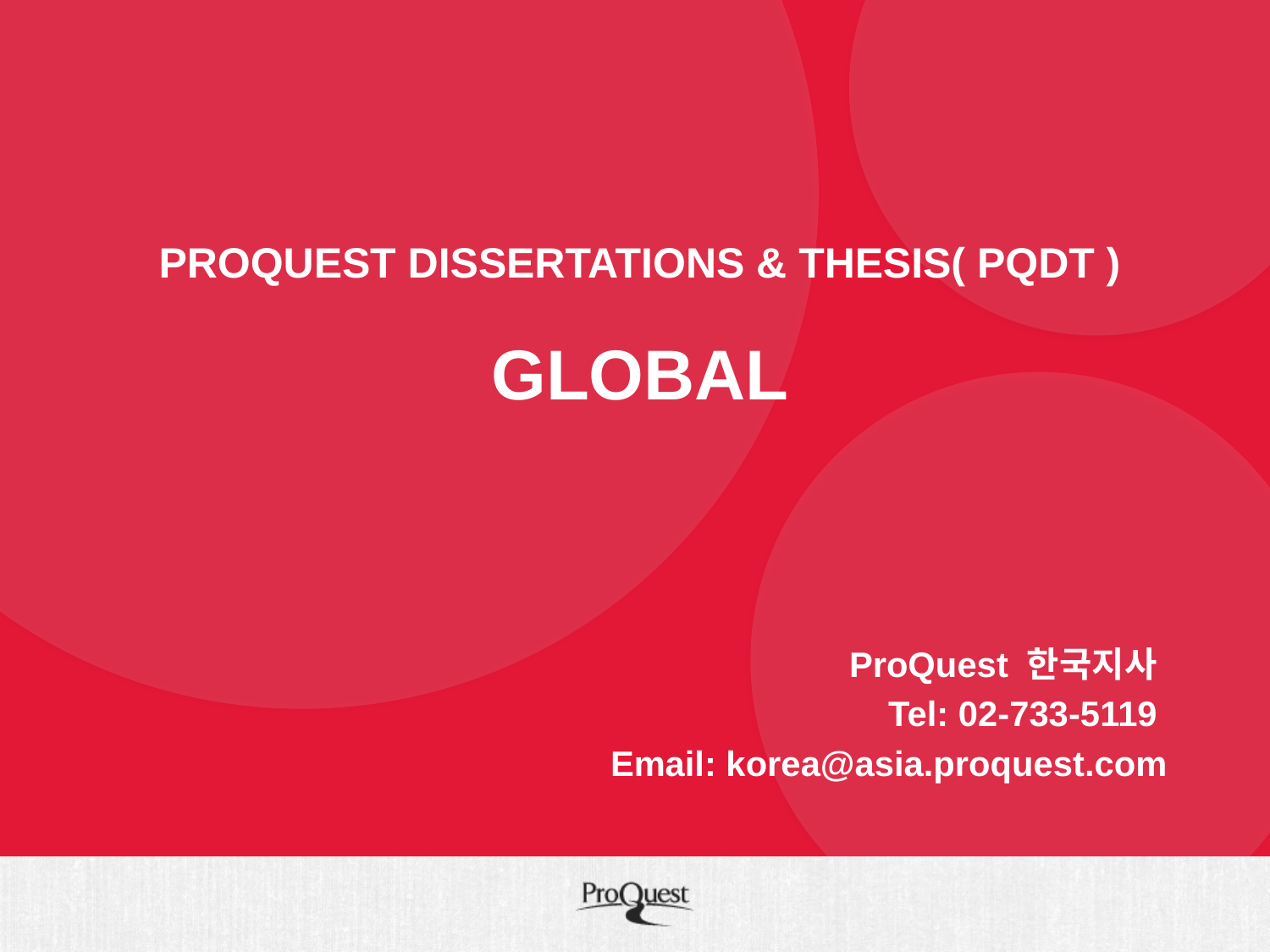

# ProQuest Dissertations & Thesis( PQDT ) global
ProQuest 한국지사
Tel: 02-733-5119
Email: korea@asia.proquest.com